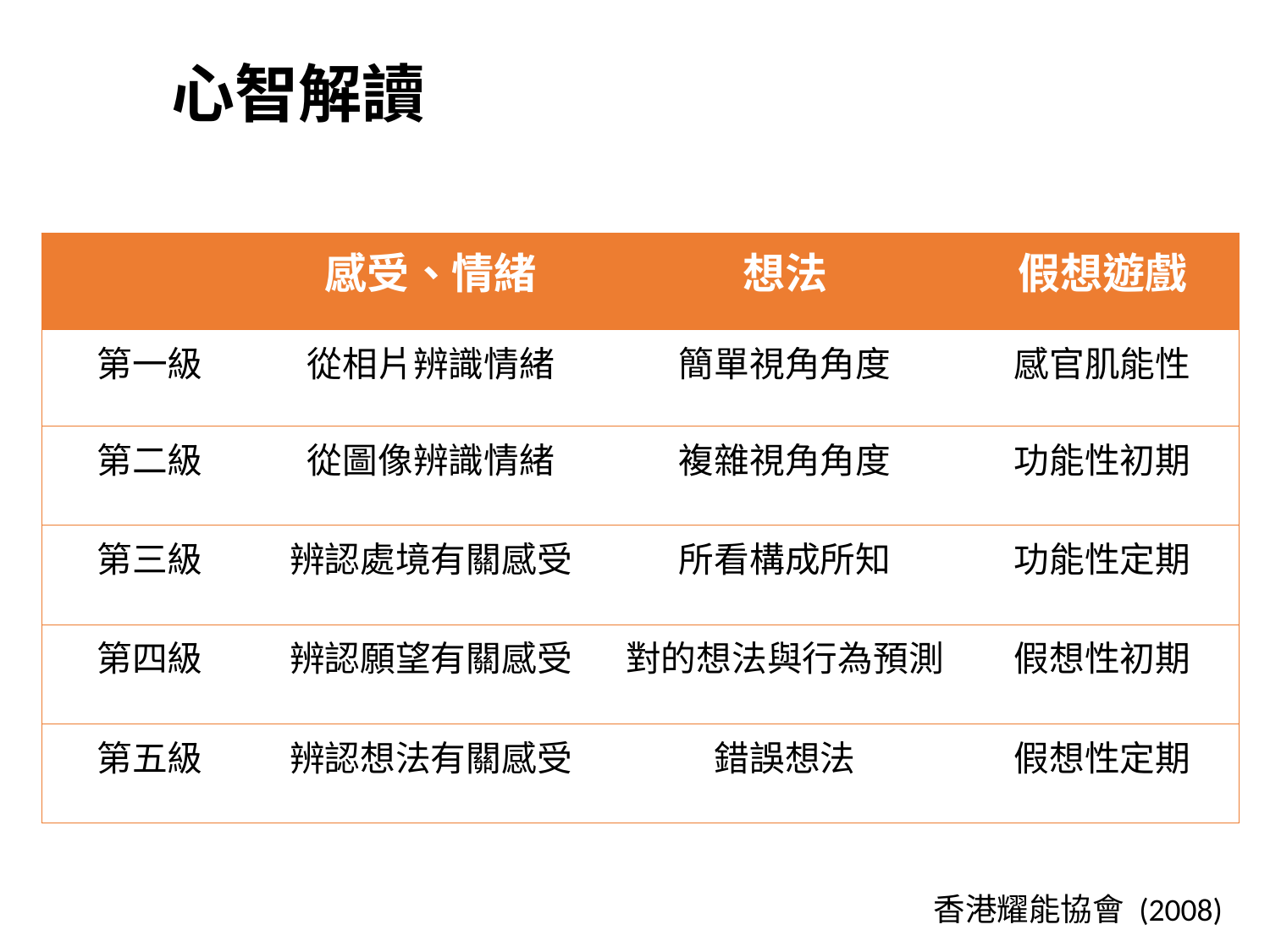

# 心智解讀
|  | 感受、情緒 | 想法 | 假想遊戲 |
| --- | --- | --- | --- |
| 第一級 | 從相片辨識情緒 | 簡單視角角度 | 感官肌能性 |
| 第二級 | 從圖像辨識情緒 | 複雜視角角度 | 功能性初期 |
| 第三級 | 辨認處境有關感受 | 所看構成所知 | 功能性定期 |
| 第四級 | 辨認願望有關感受 | 對的想法與行為預測 | 假想性初期 |
| 第五級 | 辨認想法有關感受 | 錯誤想法 | 假想性定期 |
香港耀能協會 (2008)